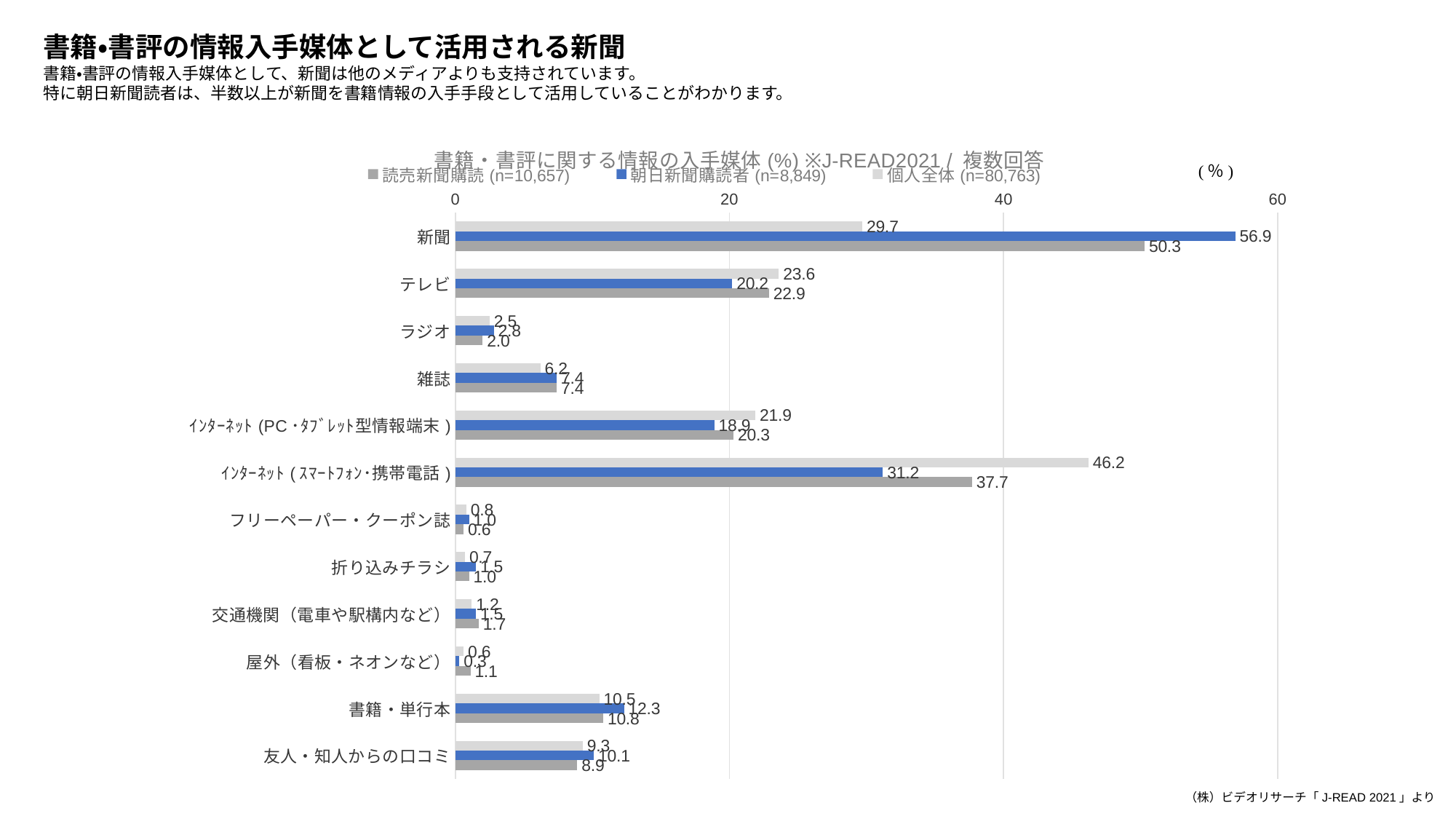

書籍・書評の情報入手媒体として活用される新聞
書籍・書評の情報入手媒体として、新聞は他のメディアよりも支持されています。
特に朝日新聞読者は、半数以上が新聞を書籍情報の入手手段として活用していることがわかります。

### Chart: 書籍・書評に関する情報の入手媒体(%) ※J-READ2021 / 複数回答

| Category | 個人全体(n=80,763) | 朝日新聞購読者(n=8,849) | 読売新聞購読(n=10,657) |
|---|---|---|---|
| 新聞 | 29.7 | 56.9 | 50.3 |
| テレビ | 23.6 | 20.2 | 22.9 |
| ラジオ | 2.5 | 2.8 | 2.0 |
| 雑誌 | 6.2 | 7.4 | 7.4 |
| ｲﾝﾀｰﾈｯﾄ(PC･ﾀﾌﾞﾚｯﾄ型情報端末) | 21.9 | 18.9 | 20.3 |
| ｲﾝﾀｰﾈｯﾄ(ｽﾏｰﾄﾌｫﾝ･携帯電話) | 46.2 | 31.2 | 37.7 |
| フリーペーパー・クーポン誌 | 0.8 | 1.0 | 0.6 |
| 折り込みチラシ | 0.7 | 1.5 | 1.0 |
| 交通機関（電車や駅構内など） | 1.2 | 1.5 | 1.7 |
| 屋外（看板・ネオンなど） | 0.6 | 0.3 | 1.1 |
| 書籍・単行本 | 10.5 | 12.3 | 10.8 |
| 友人・知人からの口コミ | 9.3 | 10.1 | 8.9 |
（株）ビデオリサーチ「J-READ 2021」より